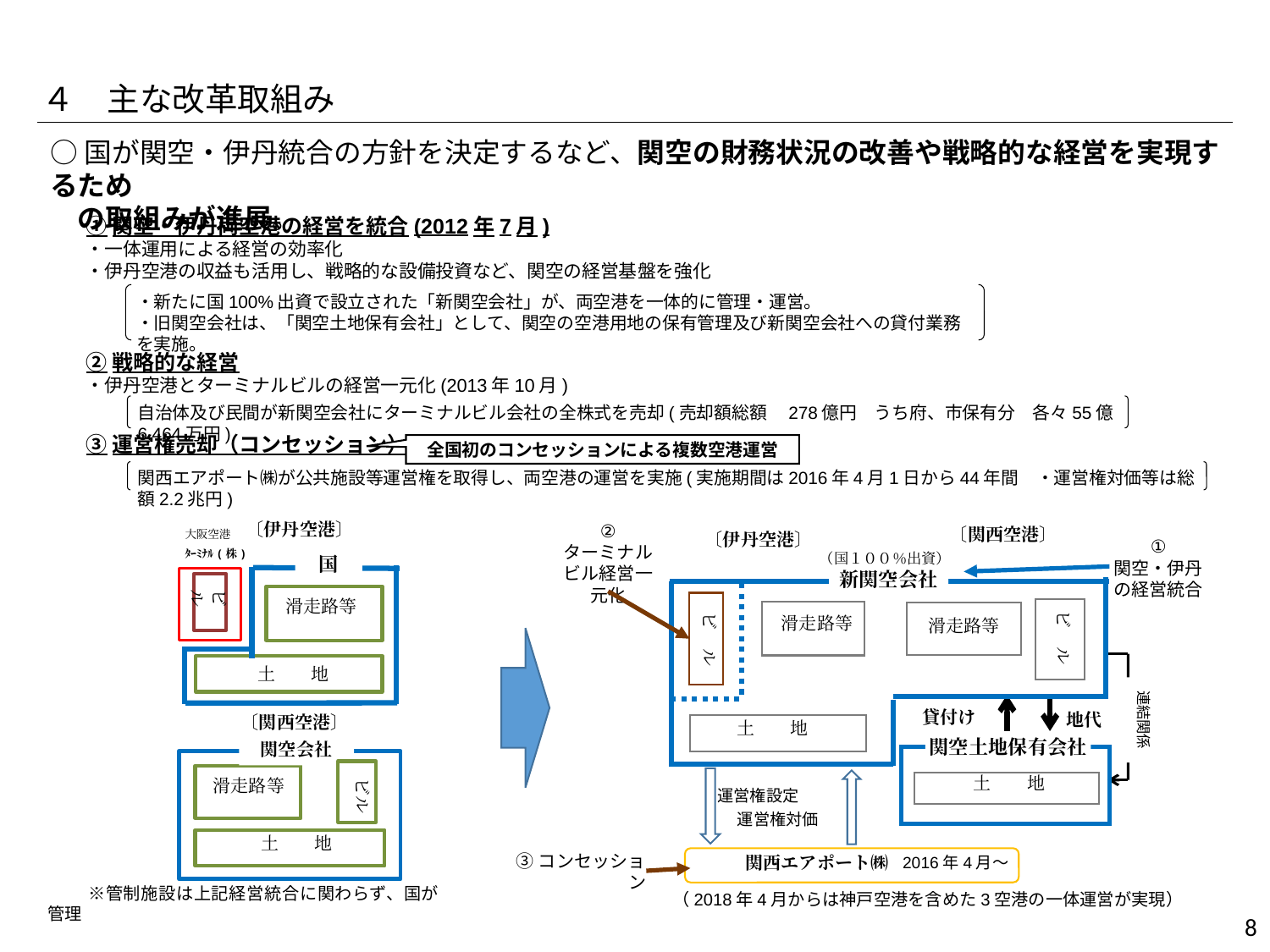

４　主な改革取組み
○国が関空・伊丹統合の方針を決定するなど、関空の財務状況の改善や戦略的な経営を実現するため
　の取組みが進展。
①関空・伊丹両空港の経営を統合(2012年7月)
・一体運用による経営の効率化
・伊丹空港の収益も活用し、戦略的な設備投資など、関空の経営基盤を強化

②戦略的な経営
・伊丹空港とターミナルビルの経営一元化(2013年10月)

③運営権売却（コンセッション）

全国初のコンセッションによる複数空港運営
・新たに国100%出資で設立された「新関空会社」が、両空港を一体的に管理・運営。
・旧関空会社は、「関空土地保有会社」として、関空の空港用地の保有管理及び新関空会社への貸付業務を実施。
自治体及び民間が新関空会社にターミナルビル会社の全株式を売却(売却額総額　278億円　うち府、市保有分　各々55億6,464万円)
関西エアポート㈱が公共施設等運営権を取得し、両空港の運営を実施(実施期間は2016年4月1日から44年間　・運営権対価等は総額2.2兆円)
〔伊丹空港〕
国

ビ ル

滑走路等
土　　地
〔関西空港〕
関空会社

ビル

滑走路等
土　　地

大阪空港
ﾀｰﾐﾅﾙ(株)
〔関西空港〕
〔伊丹空港〕
（国１００％出資）

土　　地

関西エアポート㈱

連結関係

ビ　ル
ビ　ル
滑走路等
滑走路等
貸付け
地代
土　　地

　　　運営権設定
　　　　運営権対価

2016年4月～
（2018年4月からは神戸空港を含めた3空港の一体運営が実現）
①
関空・伊丹の経営統合
②
ターミナルビル経営一元化
新関空会社

関空土地保有会社
③コンセッション
　※管制施設は上記経営統合に関わらず、国が管理
8